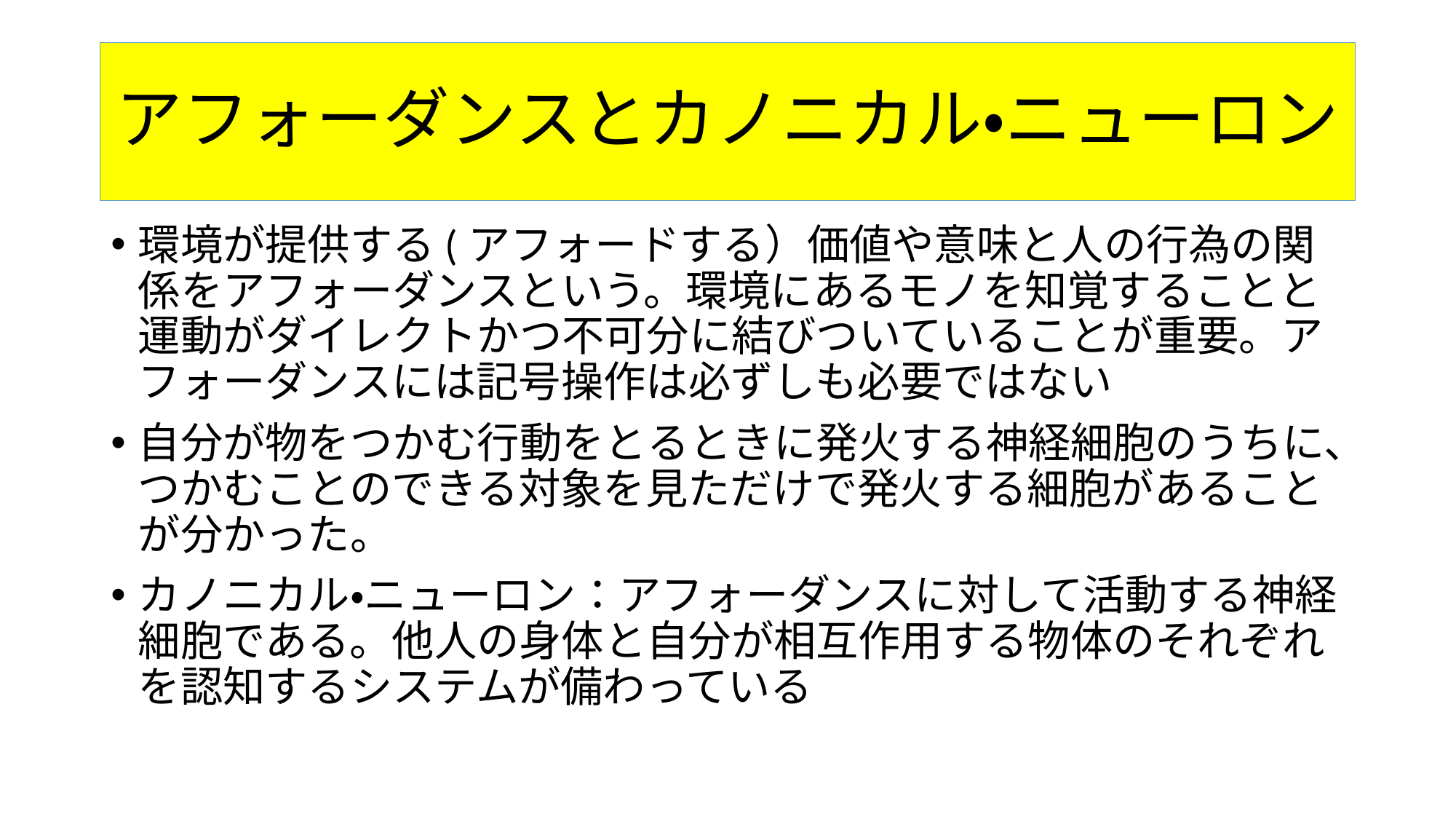

# アフォーダンスとカノニカル・ニューロン
環境が提供する(アフォードする）価値や意味と人の行為の関係をアフォーダンスという。環境にあるモノを知覚することと運動がダイレクトかつ不可分に結びついていることが重要。アフォーダンスには記号操作は必ずしも必要ではない
自分が物をつかむ行動をとるときに発火する神経細胞のうちに、つかむことのできる対象を見ただけで発火する細胞があることが分かった。
カノニカル・ニューロン：アフォーダンスに対して活動する神経細胞である。他人の身体と自分が相互作用する物体のそれぞれを認知するシステムが備わっている